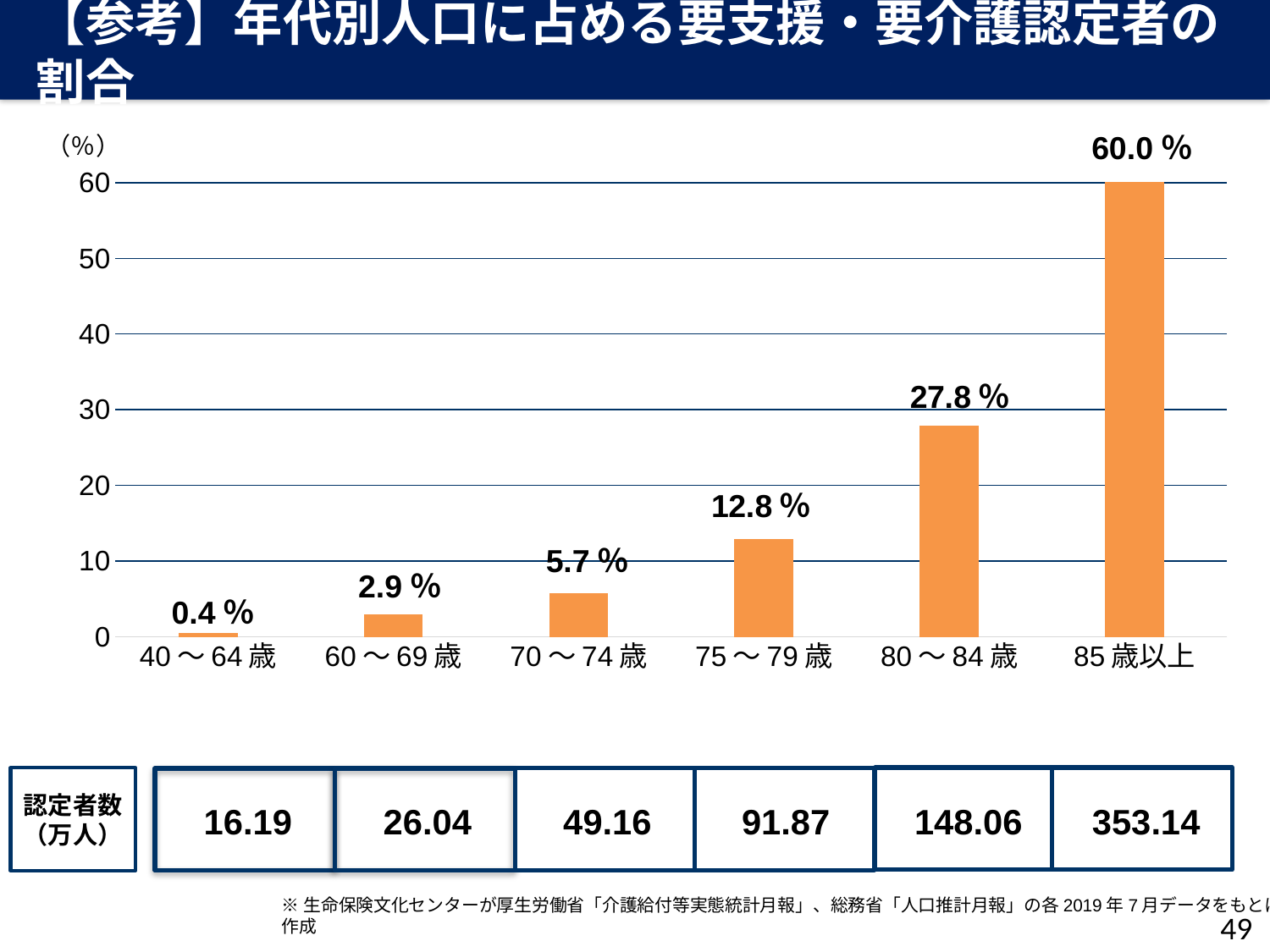

【参考】年代別人口に占める要支援・要介護認定者の割合

### Chart

| Category |  |
|---|---|
| 40～64歳 | 0.4 |
| 60～69歳 | 2.9 |
| 70～74歳 | 5.7 |
| 75～79歳 | 12.8 |
| 80～84歳 | 27.8 |
| 85歳以上 | 60.0 |
60.0％
保険金等
5.7％
2.9％
0.4％

認定者数（万人）

16.19
49.16
91.87
26.04
148.06
353.14
※生命保険文化センターが厚生労働省「介護給付等実態統計月報」、総務省「人口推計月報」の各2019年7月データをもとに作成
49